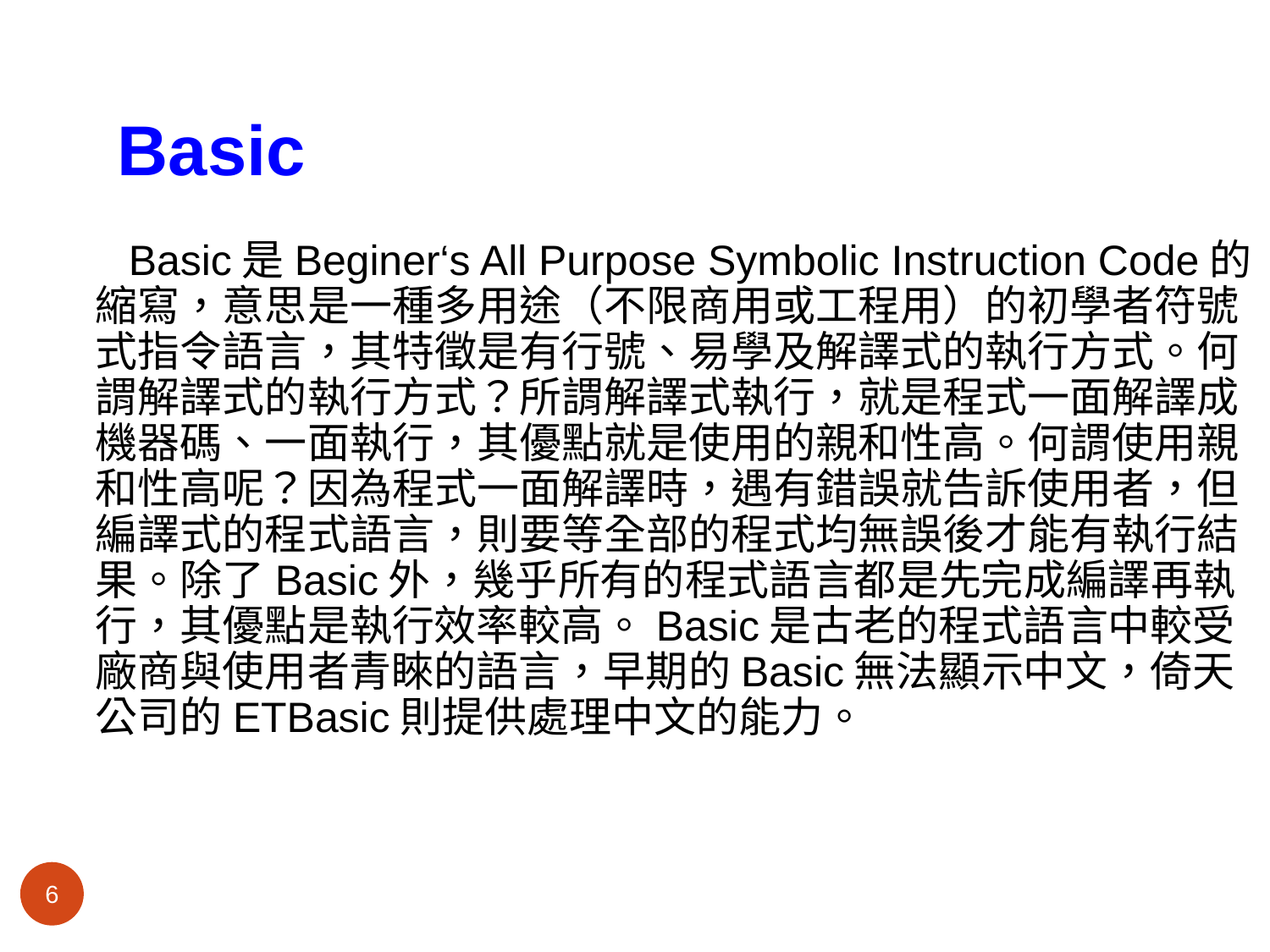

# Basic
      Basic是Beginer‘s All Purpose Symbolic Instruction Code的縮寫，意思是一種多用途（不限商用或工程用）的初學者符號式指令語言，其特徵是有行號、易學及解譯式的執行方式。何謂解譯式的執行方式？所謂解譯式執行，就是程式一面解譯成機器碼、一面執行，其優點就是使用的親和性高。何謂使用親和性高呢？因為程式一面解譯時，遇有錯誤就告訴使用者，但編譯式的程式語言，則要等全部的程式均無誤後才能有執行結果。除了Basic外，幾乎所有的程式語言都是先完成編譯再執行，其優點是執行效率較高。Basic是古老的程式語言中較受廠商與使用者青睞的語言，早期的Basic無法顯示中文，倚天公司的ETBasic則提供處理中文的能力。

6